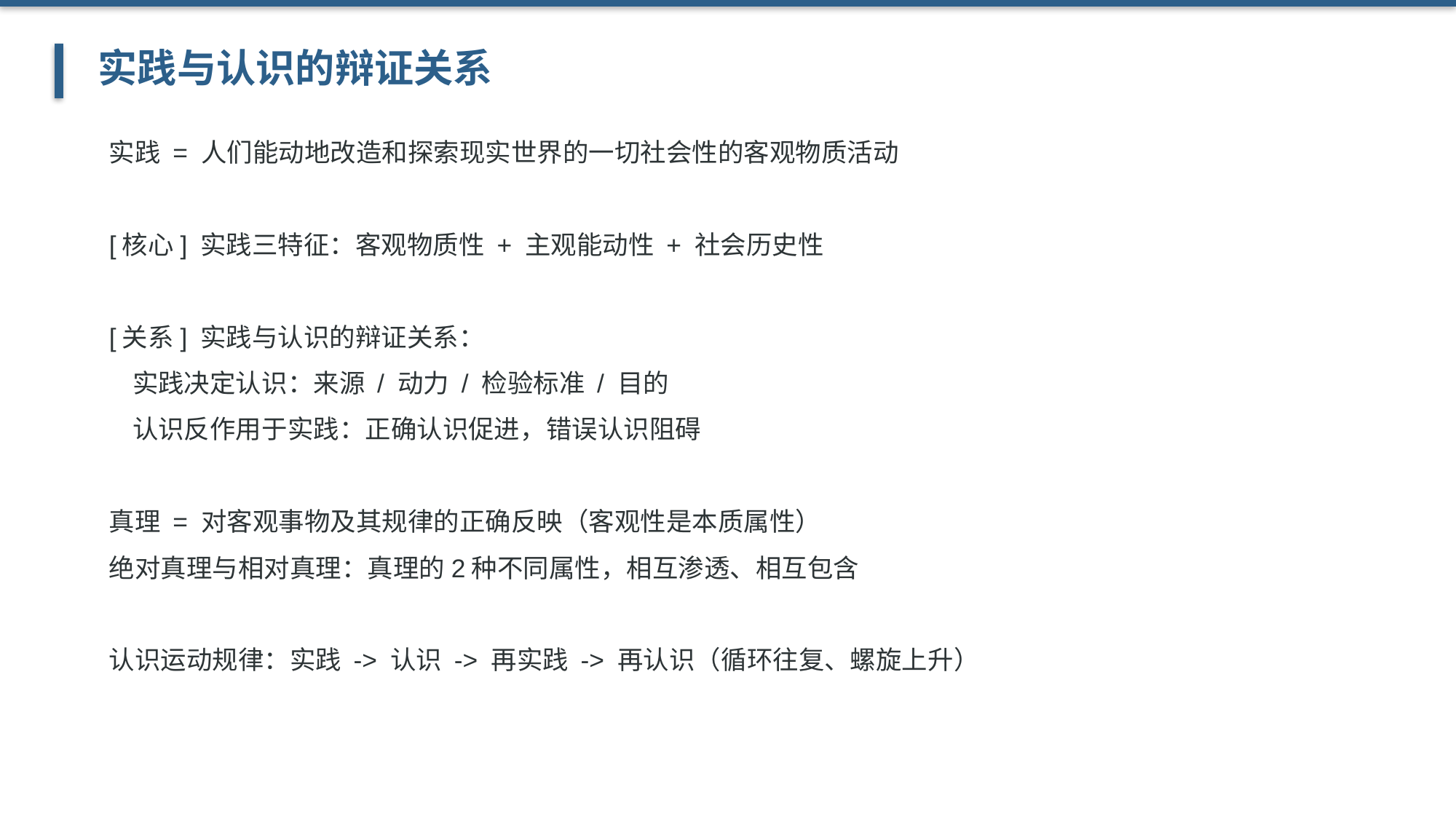

实践与认识的辩证关系

实践 = 人们能动地改造和探索现实世界的一切社会性的客观物质活动

[核心] 实践三特征：客观物质性 + 主观能动性 + 社会历史性

[关系] 实践与认识的辩证关系：
   实践决定认识：来源 / 动力 / 检验标准 / 目的
   认识反作用于实践：正确认识促进，错误认识阻碍

真理 = 对客观事物及其规律的正确反映（客观性是本质属性）
绝对真理与相对真理：真理的2种不同属性，相互渗透、相互包含

认识运动规律：实践 -> 认识 -> 再实践 -> 再认识（循环往复、螺旋上升）